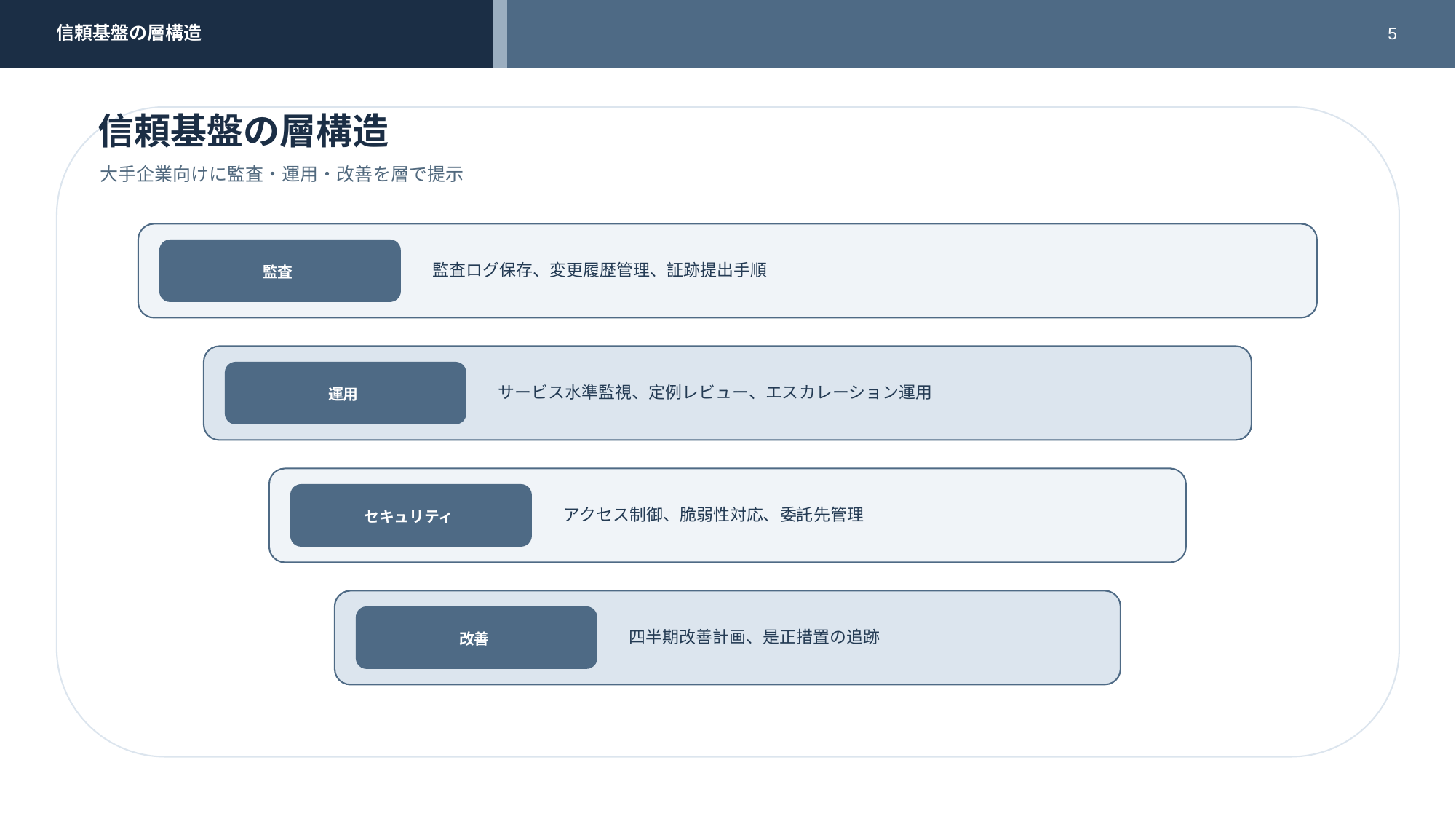

信頼基盤の層構造
5
信頼基盤の層構造

大手企業向けに監査・運用・改善を層で提示

監査ログ保存、変更履歴管理、証跡提出手順
監査

サービス水準監視、定例レビュー、エスカレーション運用
運用

アクセス制御、脆弱性対応、委託先管理
セキュリティ

四半期改善計画、是正措置の追跡
改善